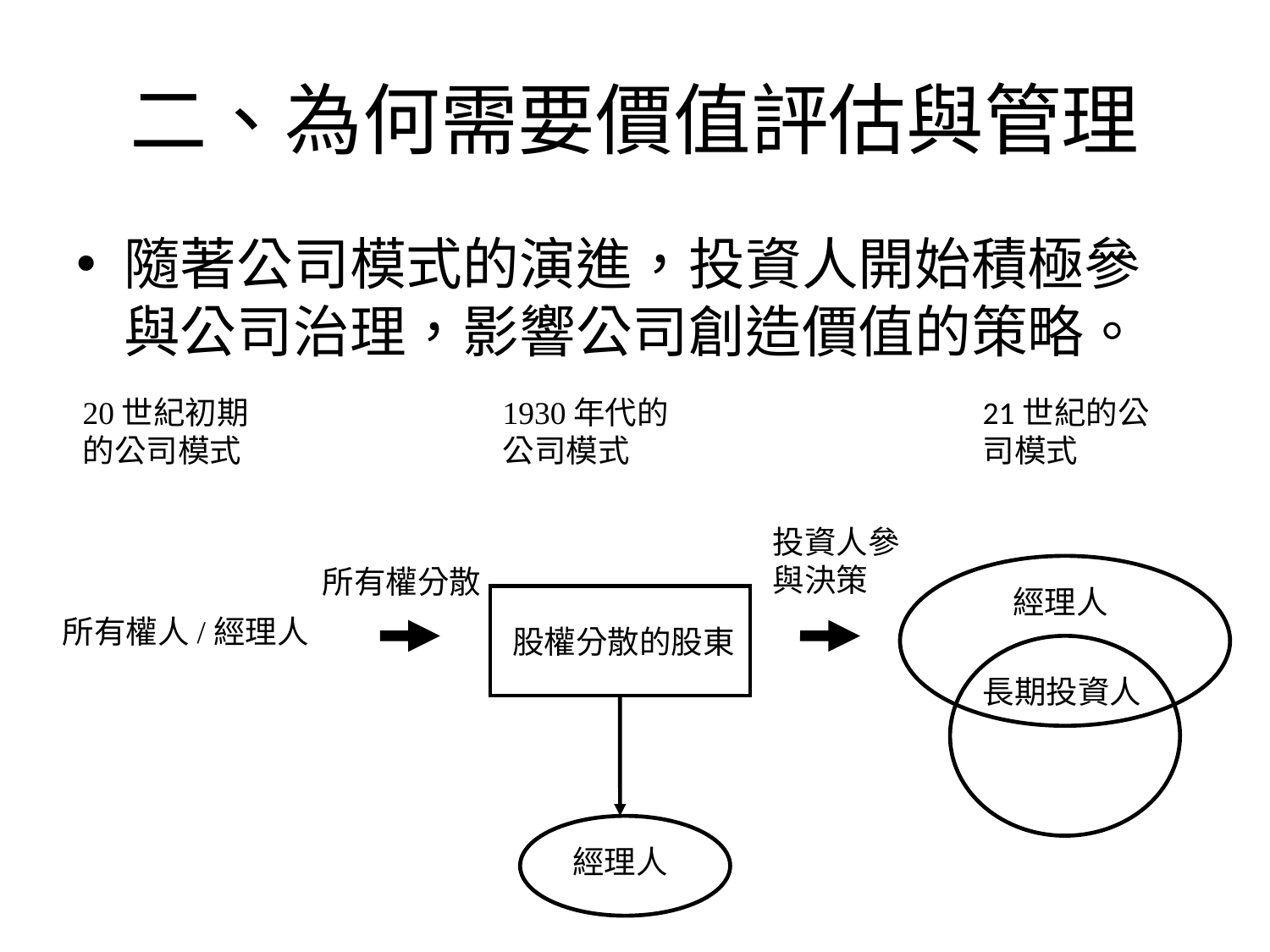

# 二、為何需要價值評估與管理
隨著公司模式的演進，投資人開始積極參與公司治理，影響公司創造價值的策略。

20世紀初期的公司模式
1930年代的公司模式
21世紀的公司模式
投資人參與決策

經理人

長期投資人
所有權分散

股權分散的股東

經理人
所有權人/經理人